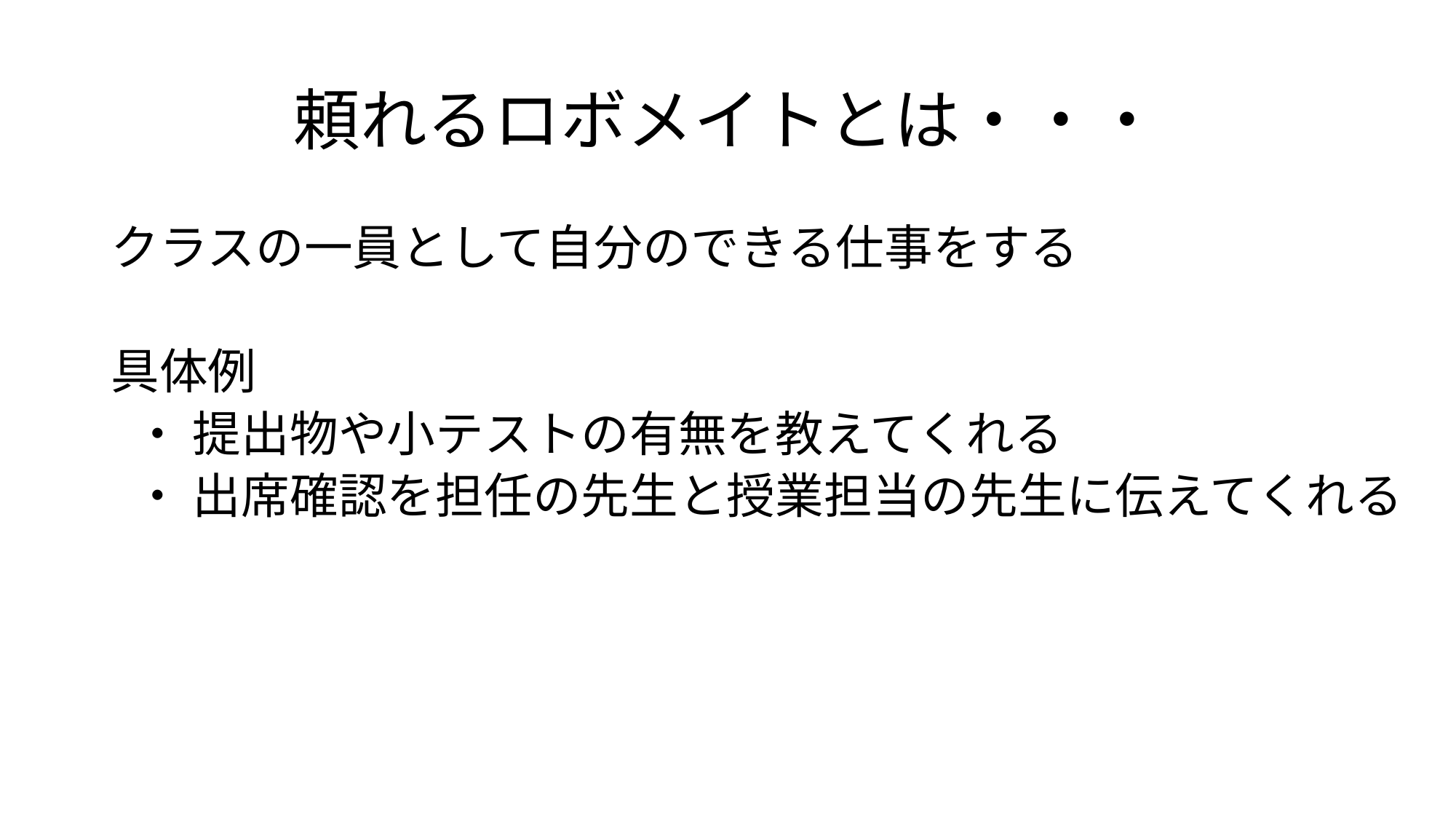

# 頼れるロボメイトとは・・・
クラスの一員として自分のできる仕事をする

具体例
 ・ 提出物や小テストの有無を教えてくれる
 ・ 出席確認を担任の先生と授業担当の先生に伝えてくれる